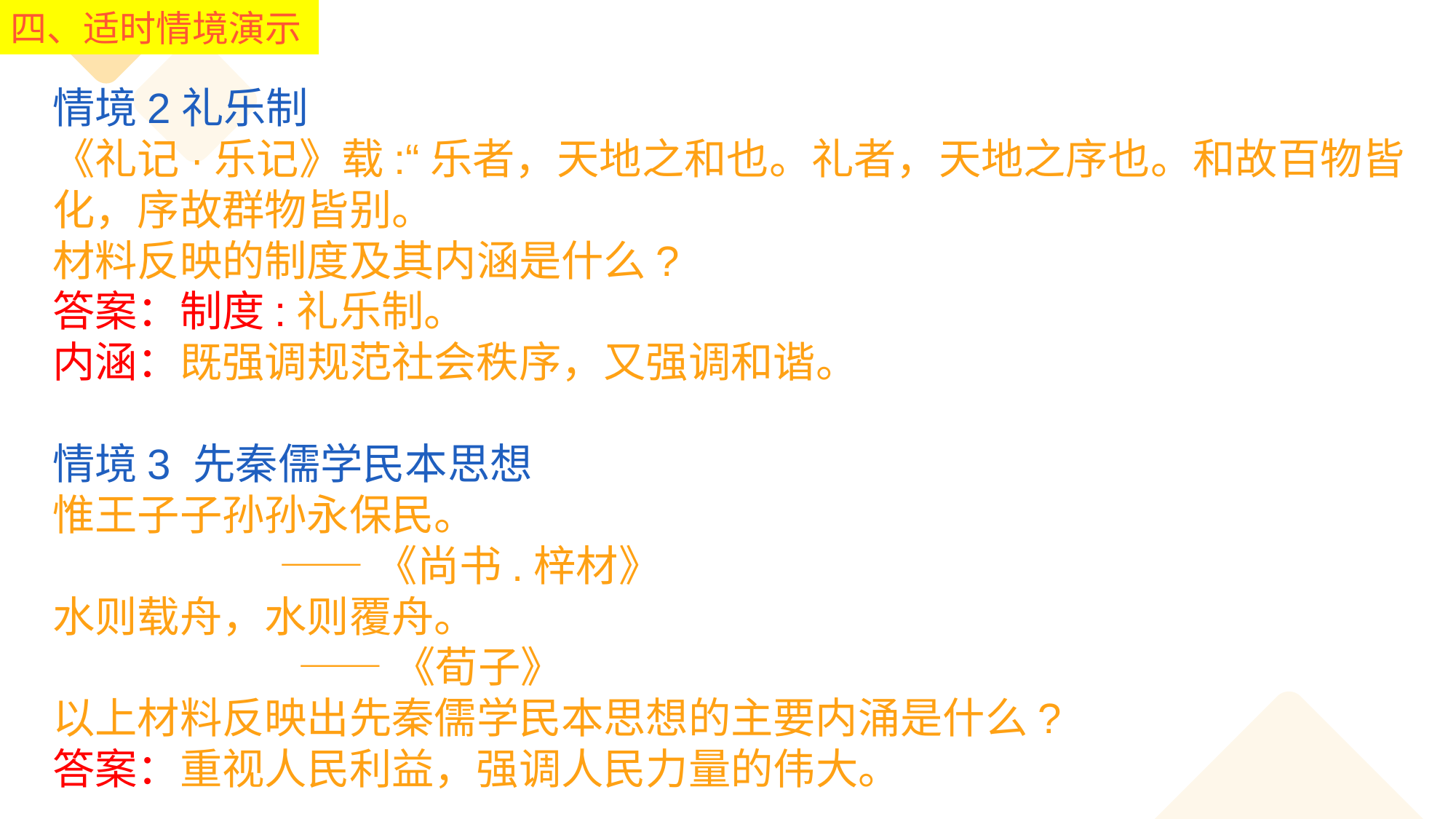

四、适时情境演示
情境2礼乐制
《礼记·乐记》载:“乐者，天地之和也。礼者，天地之序也。和故百物皆化，序故群物皆别。
材料反映的制度及其内涵是什么?
答案：制度:礼乐制。
内涵：既强调规范社会秩序，又强调和谐。

情境3 先秦儒学民本思想
惟王子子孙孙永保民。
                        ——《尚书.梓材》
水则载舟，水则覆舟。
                          ——《荀子》
以上材料反映出先秦儒学民本思想的主要内涌是什么?
答案：重视人民利益，强调人民力量的伟大。